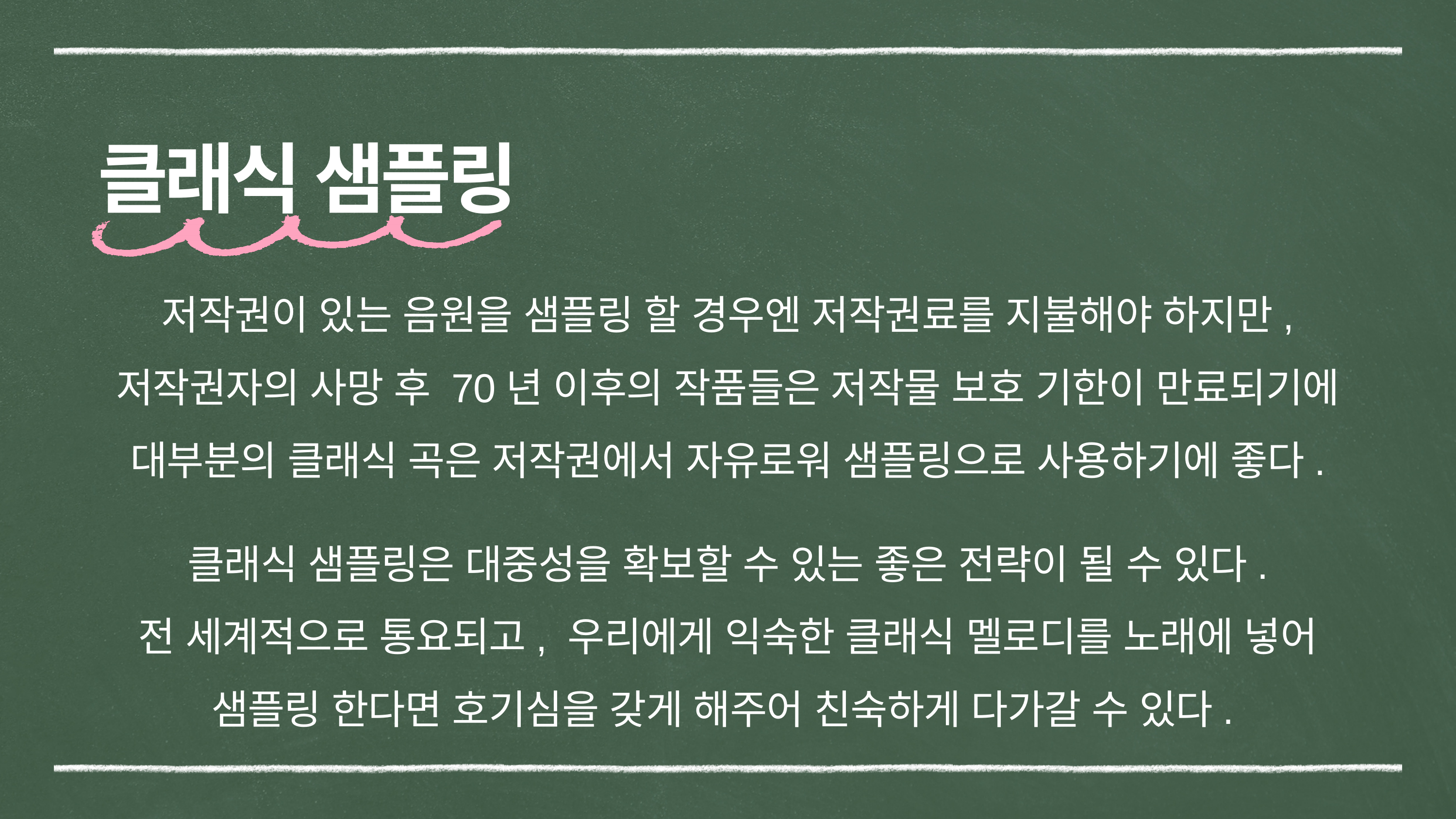

클래식 샘플링

저작권이 있는 음원을 샘플링 할 경우엔 저작권료를 지불해야 하지만,
저작권자의 사망 후 70년 이후의 작품들은 저작물 보호 기한이 만료되기에
대부분의 클래식 곡은 저작권에서 자유로워 샘플링으로 사용하기에 좋다.
클래식 샘플링은 대중성을 확보할 수 있는 좋은 전략이 될 수 있다.
전 세계적으로 통요되고, 우리에게 익숙한 클래식 멜로디를 노래에 넣어
샘플링 한다면 호기심을 갖게 해주어 친숙하게 다가갈 수 있다.